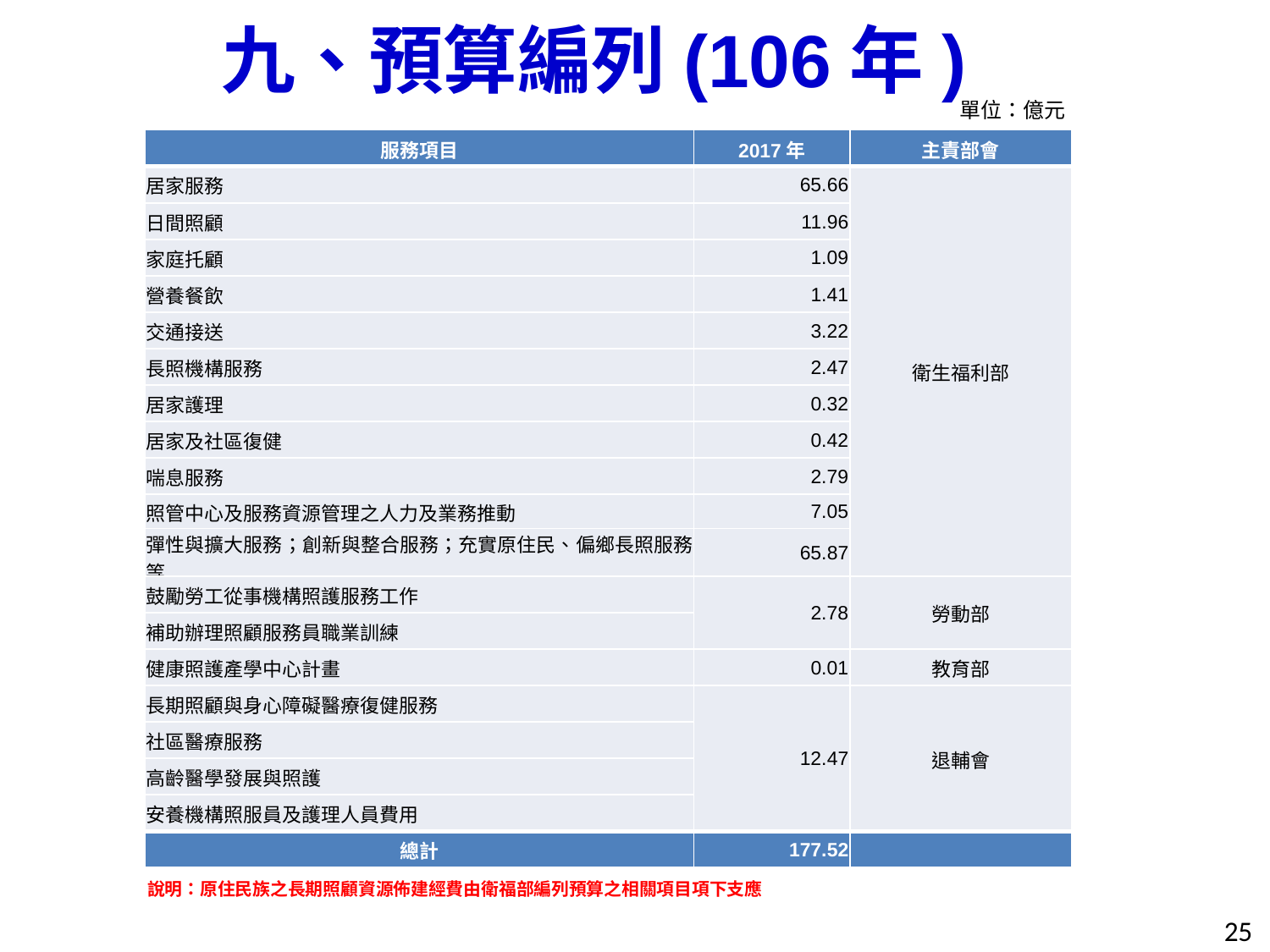

九、預算編列(106年)
單位：億元
| 服務項目 | 2017年 | 主責部會 |
| --- | --- | --- |
| 居家服務 | 65.66 | 衛生福利部 |
| 日間照顧 | 11.96 |  |
| 家庭托顧 | 1.09 |  |
| 營養餐飲 | 1.41 |  |
| 交通接送 | 3.22 |  |
| 長照機構服務 | 2.47 |  |
| 居家護理 | 0.32 |  |
| 居家及社區復健 | 0.42 |  |
| 喘息服務 | 2.79 |  |
| 照管中心及服務資源管理之人力及業務推動 | 7.05 |  |
| 彈性與擴大服務；創新與整合服務；充實原住民、偏鄉長照服務等 | 65.87 |  |
| 鼓勵勞工從事機構照護服務工作 | 2.78 | 勞動部 |
| 補助辦理照顧服務員職業訓練 |  |  |
| 健康照護產學中心計畫 | 0.01 | 教育部 |
| 長期照顧與身心障礙醫療復健服務 | 12.47 | 退輔會 |
| 社區醫療服務 |  |  |
| 高齡醫學發展與照護 |  |  |
| 安養機構照服員及護理人員費用 |  |  |
| 總計 | 177.52 |  |
說明：原住民族之長期照顧資源佈建經費由衛福部編列預算之相關項目項下支應
25